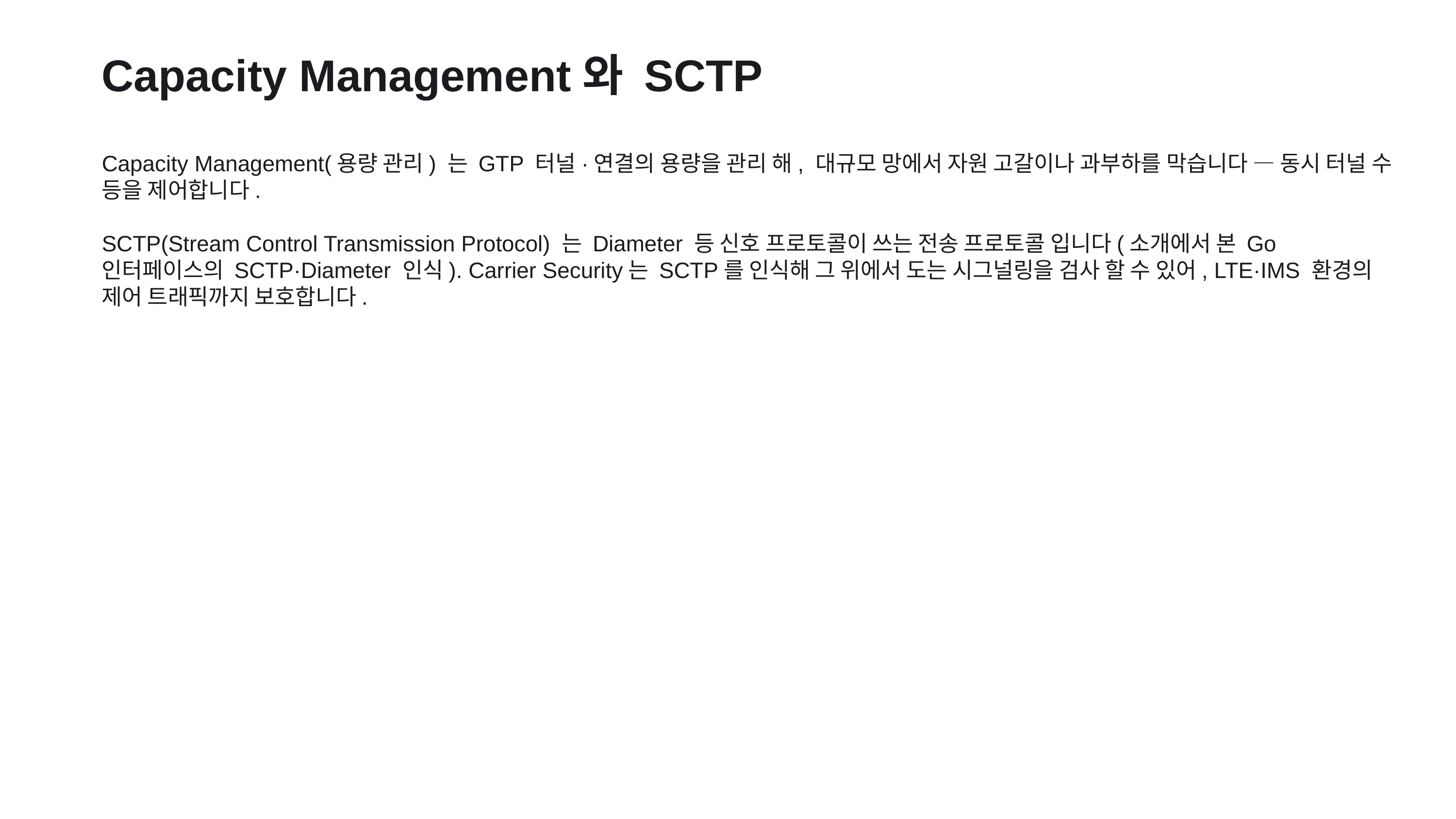

Capacity Management와 SCTP
Capacity Management(용량 관리) 는 GTP 터널·연결의 용량을 관리 해, 대규모 망에서 자원 고갈이나 과부하를 막습니다 — 동시 터널 수 등을 제어합니다.

SCTP(Stream Control Transmission Protocol) 는 Diameter 등 신호 프로토콜이 쓰는 전송 프로토콜 입니다(소개에서 본 Go 인터페이스의 SCTP·Diameter 인식). Carrier Security는 SCTP를 인식해 그 위에서 도는 시그널링을 검사 할 수 있어, LTE·IMS 환경의 제어 트래픽까지 보호합니다.